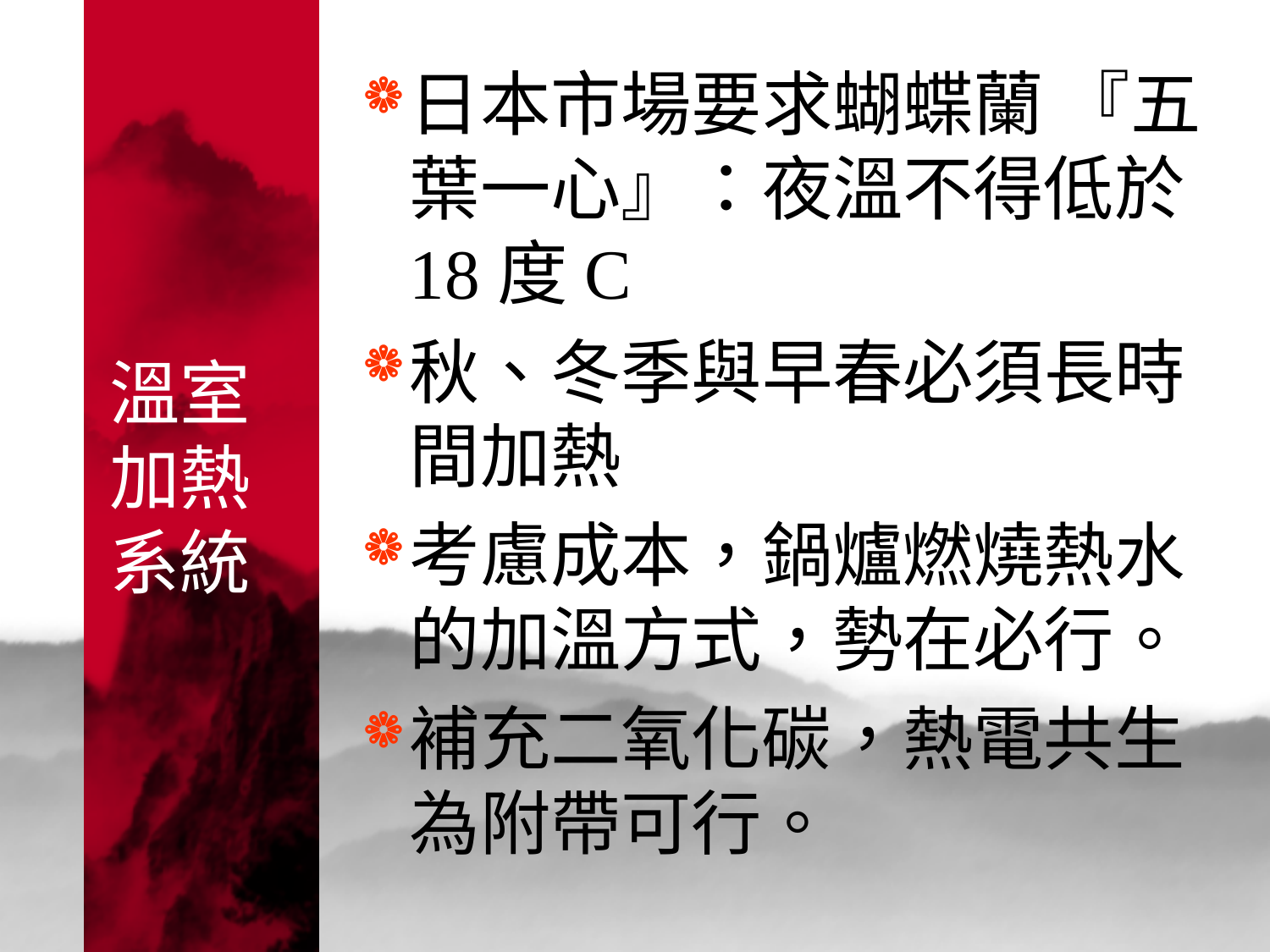

# 溫室加熱系統
日本市場要求蝴蝶蘭 『五葉一心』：夜溫不得低於18度C
秋、冬季與早春必須長時間加熱
考慮成本，鍋爐燃燒熱水的加溫方式，勢在必行。
補充二氧化碳，熱電共生為附帶可行。